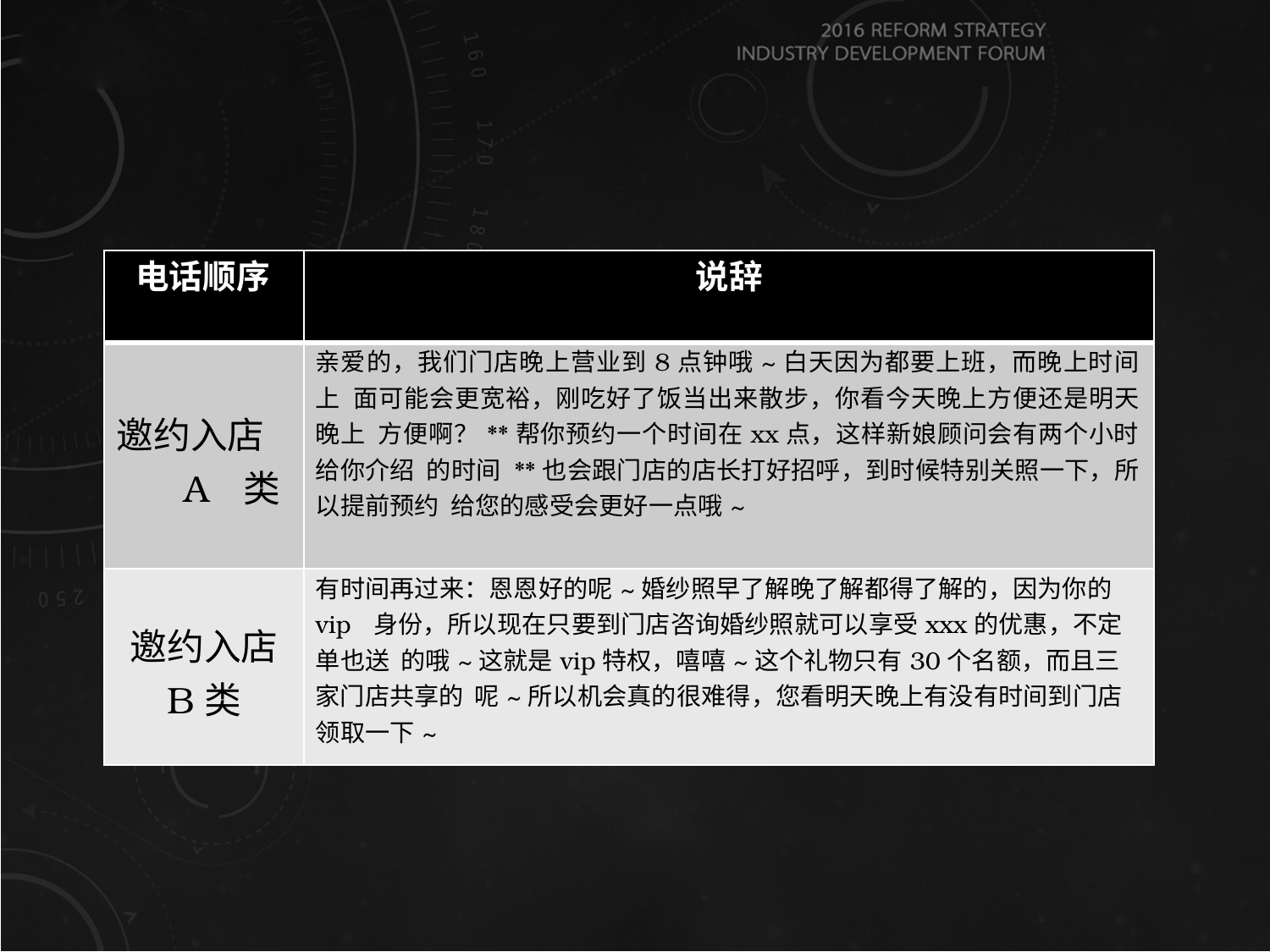

| 电话顺序 | 说辞 |
| --- | --- |
| 邀约入店A 类 | 亲爱的，我们门店晚上营业到8点钟哦~白天因为都要上班，而晚上时间上 面可能会更宽裕，刚吃好了饭当出来散步，你看今天晚上方便还是明天晚上 方便啊？\*\*帮你预约一个时间在xx点，这样新娘顾问会有两个小时给你介绍 的时间 \*\*也会跟门店的店长打好招呼，到时候特别关照一下，所以提前预约 给您的感受会更好一点哦~ |
| 邀约入店 B类 | 有时间再过来：恩恩好的呢~婚纱照早了解晚了解都得了解的，因为你的vip 身份，所以现在只要到门店咨询婚纱照就可以享受xxx的优惠，不定单也送 的哦~这就是vip特权，嘻嘻~这个礼物只有30个名额，而且三家门店共享的 呢~所以机会真的很难得，您看明天晚上有没有时间到门店领取一下~ |